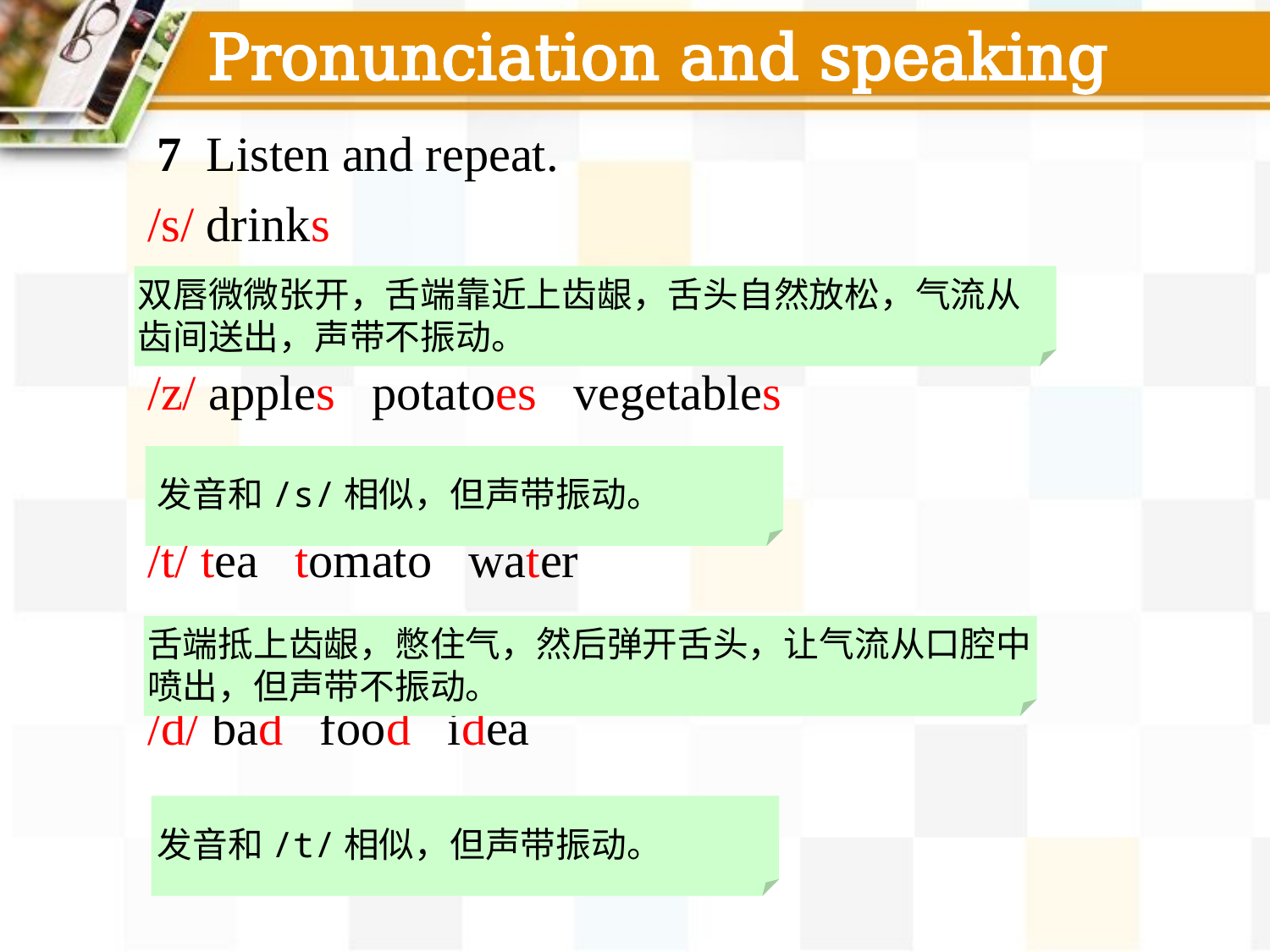

Pronunciation and speaking
7  Listen and repeat.
/s/ drinks

/z/ apples   potatoes   vegetables

/t/ tea   tomato   water

/d/ bad   food   idea
双唇微微张开，舌端靠近上齿龈，舌头自然放松，气流从齿间送出，声带不振动。

发音和/s/相似，但声带振动。
舌端抵上齿龈，憋住气，然后弹开舌头，让气流从口腔中喷出，但声带不振动。

发音和/t/相似，但声带振动。